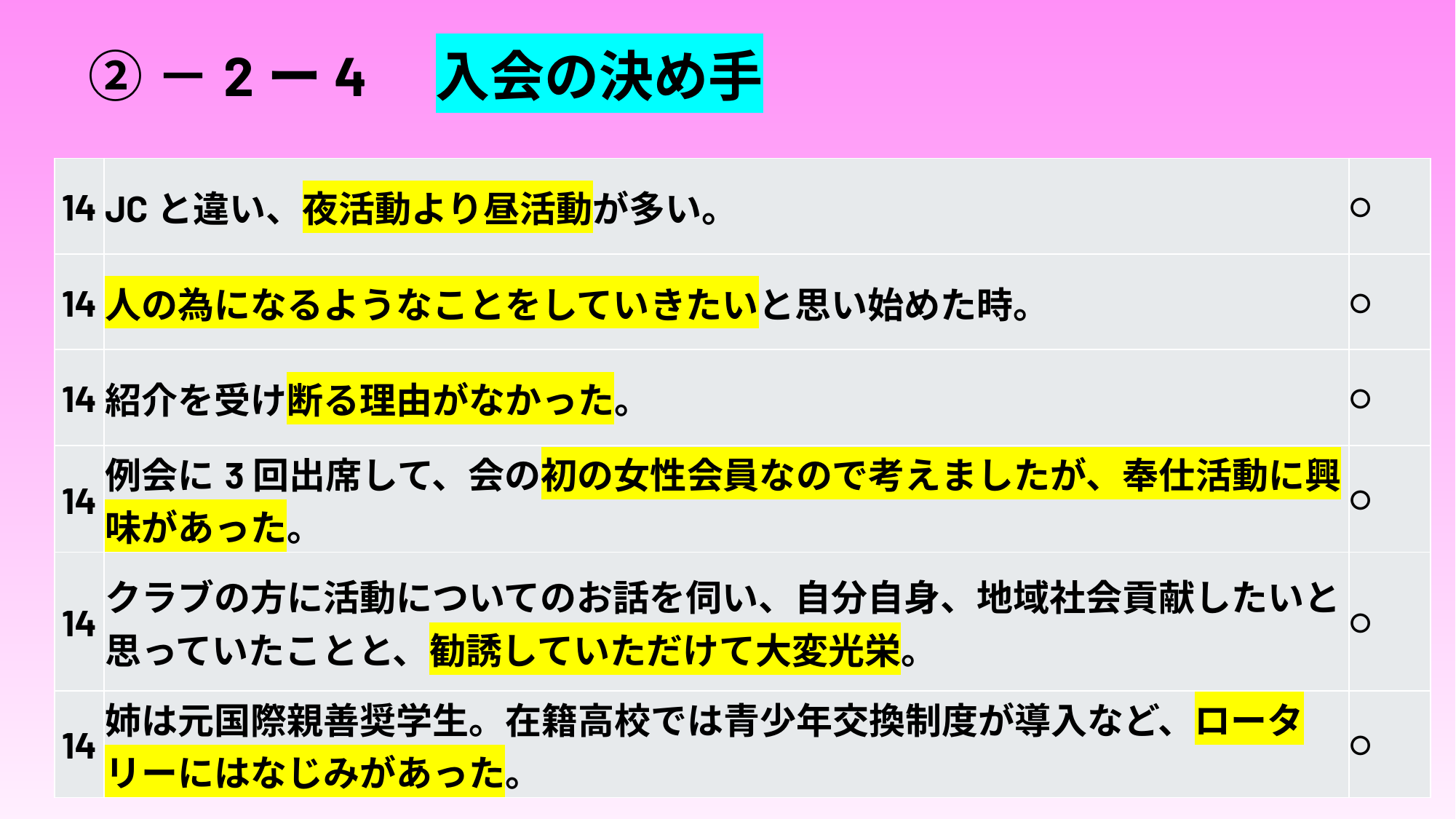

# ②－2ー4　入会の決め手
| 14 | JCと違い、夜活動より昼活動が多い。 | 〇 |
| --- | --- | --- |
| 14 | 人の為になるようなことをしていきたいと思い始めた時。 | 〇 |
| 14 | 紹介を受け断る理由がなかった。 | 〇 |
| 14 | 例会に3回出席して、会の初の女性会員なので考えましたが、奉仕活動に興味があった。 | 〇 |
| 14 | クラブの方に活動についてのお話を伺い、自分自身、地域社会貢献したいと思っていたことと、勧誘していただけて大変光栄。 | 〇 |
| 14 | 姉は元国際親善奨学生。在籍高校では青少年交換制度が導入など、ロータリーにはなじみがあった。 | 〇 |